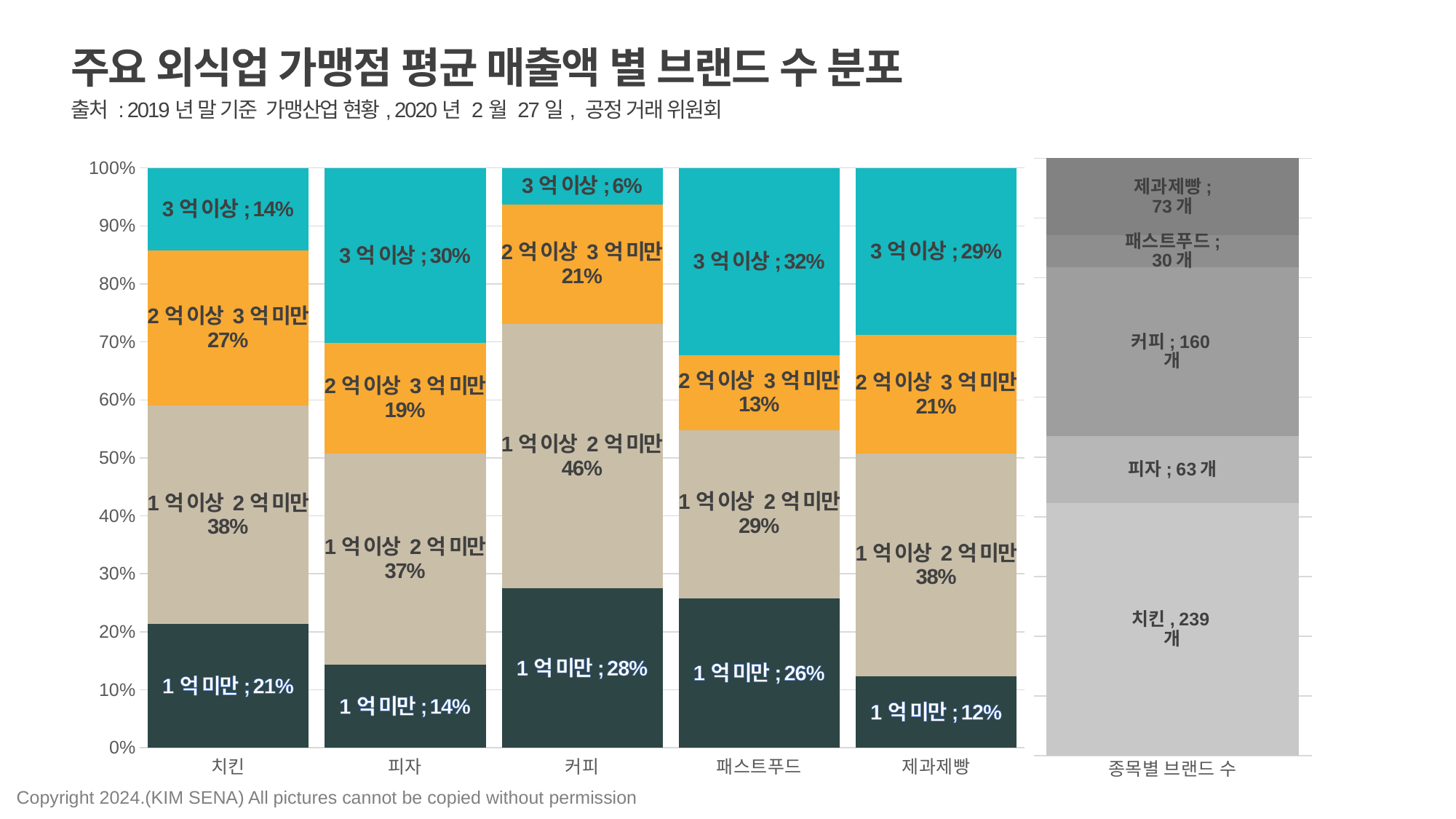

주요 외식업 가맹점 평균 매출액 별 브랜드 수 분포
출처 : 2019년 말 기준  가맹산업 현황, 2020년 2월 27일, 공정 거래 위원회
2009년 여성

2019년 여성

2019년 남성

단위  :  %

### Chart

| Category | 1억 미만 | 1억 이상 2억 미만 | 2억 이상 3억 미만 | 3억 이상 |
|---|---|---|---|---|
| 치킨 | 0.213 | 0.377 | 0.268 | 0.142 |
| 피자 | 0.143 | 0.365 | 0.19 | 0.302 |
| 커피 | 0.275 | 0.456 | 0.206 | 0.063 |
| 패스트푸드 | 0.258 | 0.29 | 0.129 | 0.323 |
| 제과제빵 | 0.123 | 0.384 | 0.205 | 0.288 |

### Chart

| Category | 치킨 | 피자 | 커피 | 패스트푸드 | 제과제빵 |
|---|---|---|---|---|---|
| 종목별 브랜드 수 | 239.0 | 63.0 | 160.0 | 30.0 | 73.0 |